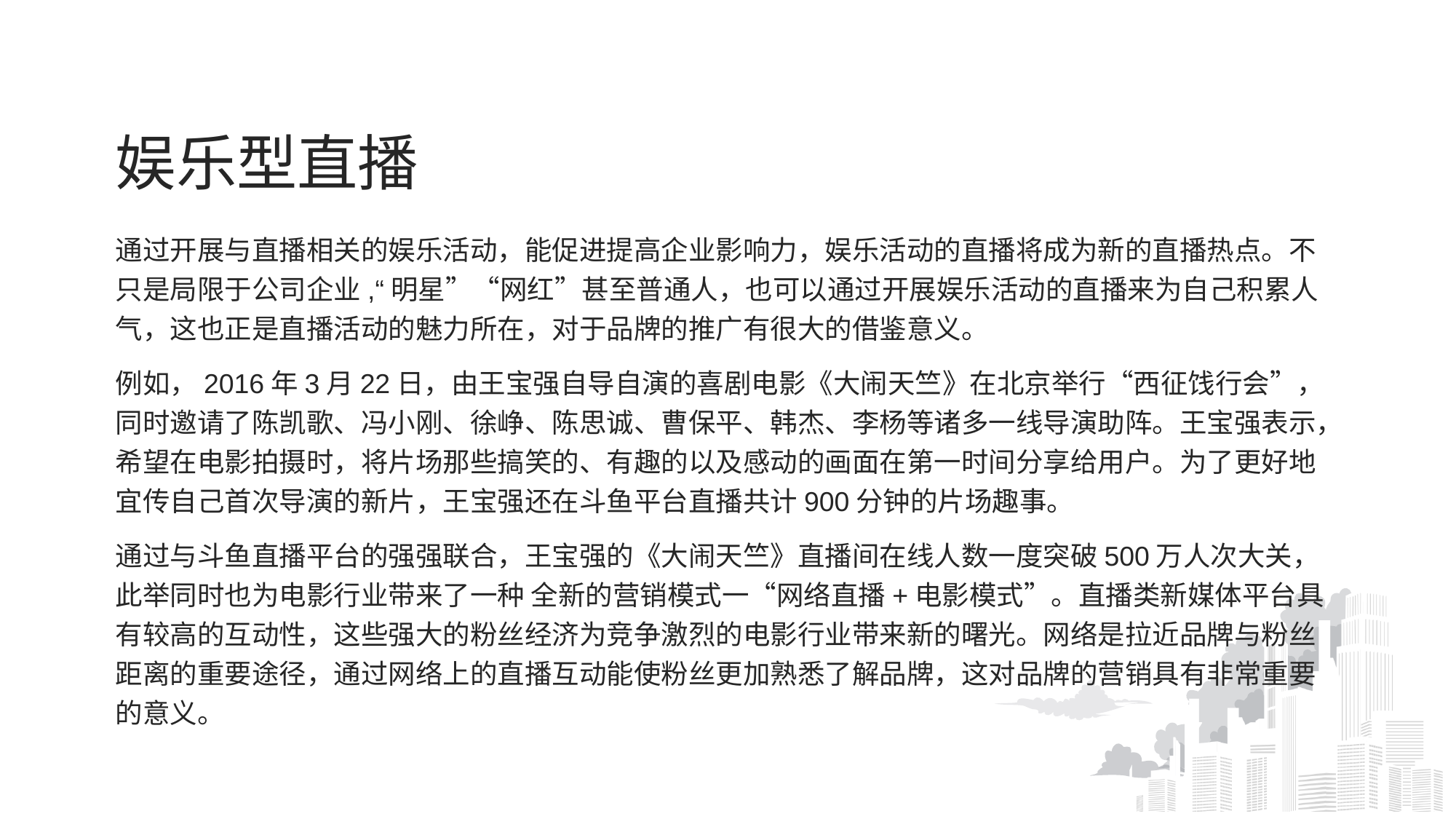

# 娱乐型直播
通过开展与直播相关的娱乐活动，能促进提高企业影响力，娱乐活动的直播将成为新的直播热点。不只是局限于公司企业,“明星”“网红”甚至普通人，也可以通过开展娱乐活动的直播来为自己积累人气，这也正是直播活动的魅力所在，对于品牌的推广有很大的借鉴意义。
例如，2016年3月22日，由王宝强自导自演的喜剧电影《大闹天竺》在北京举行“西征饯行会”，同时邀请了陈凯歌、冯小刚、徐峥、陈思诚、曹保平、韩杰、李杨等诸多一线导演助阵。王宝强表示，希望在电影拍摄时，将片场那些搞笑的、有趣的以及感动的画面在第一时间分享给用户。为了更好地宜传自己首次导演的新片，王宝强还在斗鱼平台直播共计900分钟的片场趣事。
通过与斗鱼直播平台的强强联合，王宝强的《大闹天竺》直播间在线人数一度突破500万人次大关，此举同时也为电影行业带来了一种 全新的营销模式一“网络直播+电影模式”。直播类新媒体平台具有较高的互动性，这些强大的粉丝经济为竞争激烈的电影行业带来新的曙光。网络是拉近品牌与粉丝距离的重要途径，通过网络上的直播互动能使粉丝更加熟悉了解品牌，这对品牌的营销具有非常重要的意义。